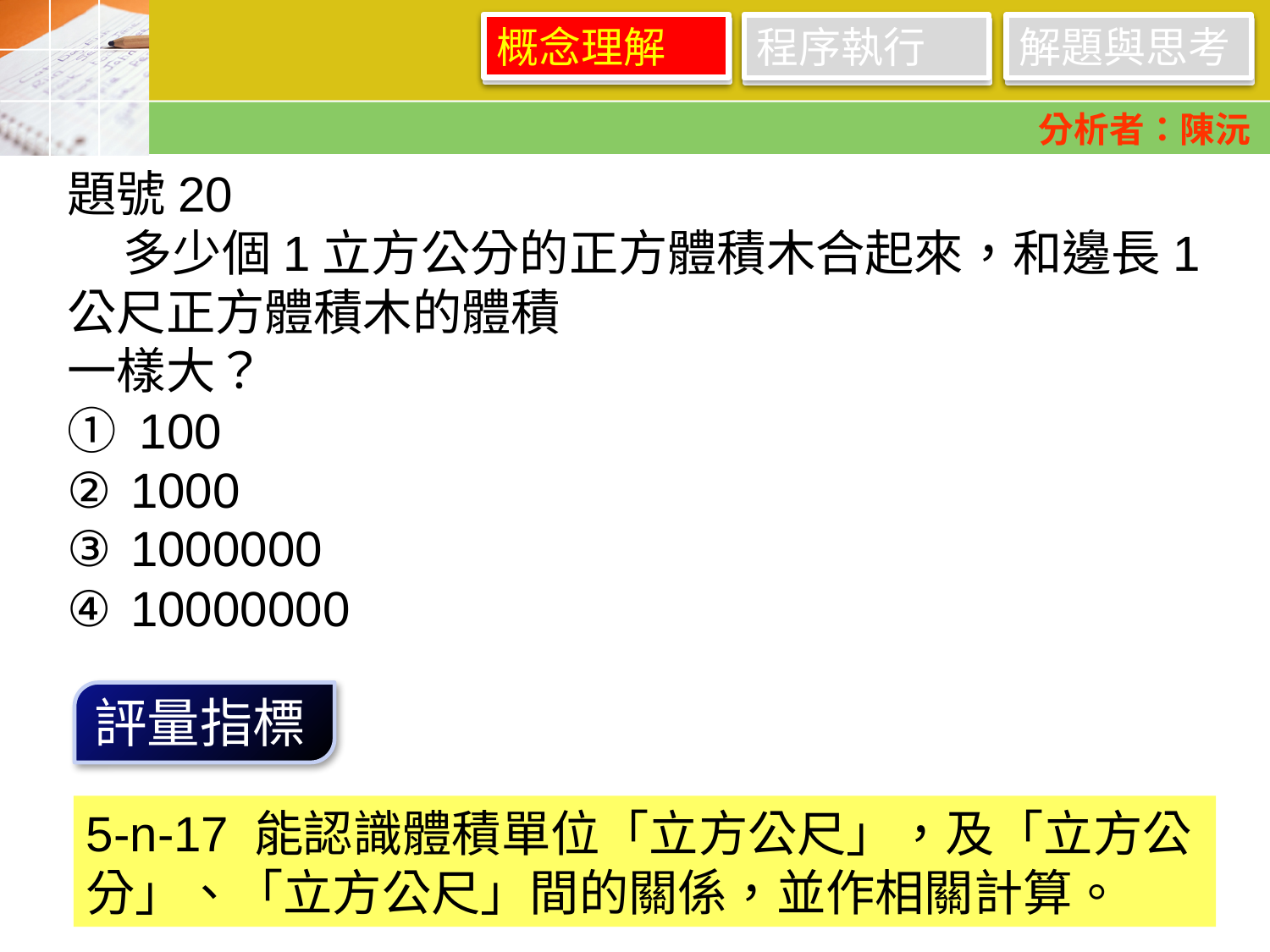

概念理解
程序執行
解題與思考
概念理解
程序執行
解題與思考
分析者：陳沅
題號20
    多少個1立方公分的正方體積木合起來，和邊長1公尺正方體積木的體積
一樣大？
① 100
② 1000
③ 1000000
④ 10000000
評量指標
5-n-17 能認識體積單位「立方公尺」，及「立方公分」、「立方公尺」間的關係，並作相關計算。